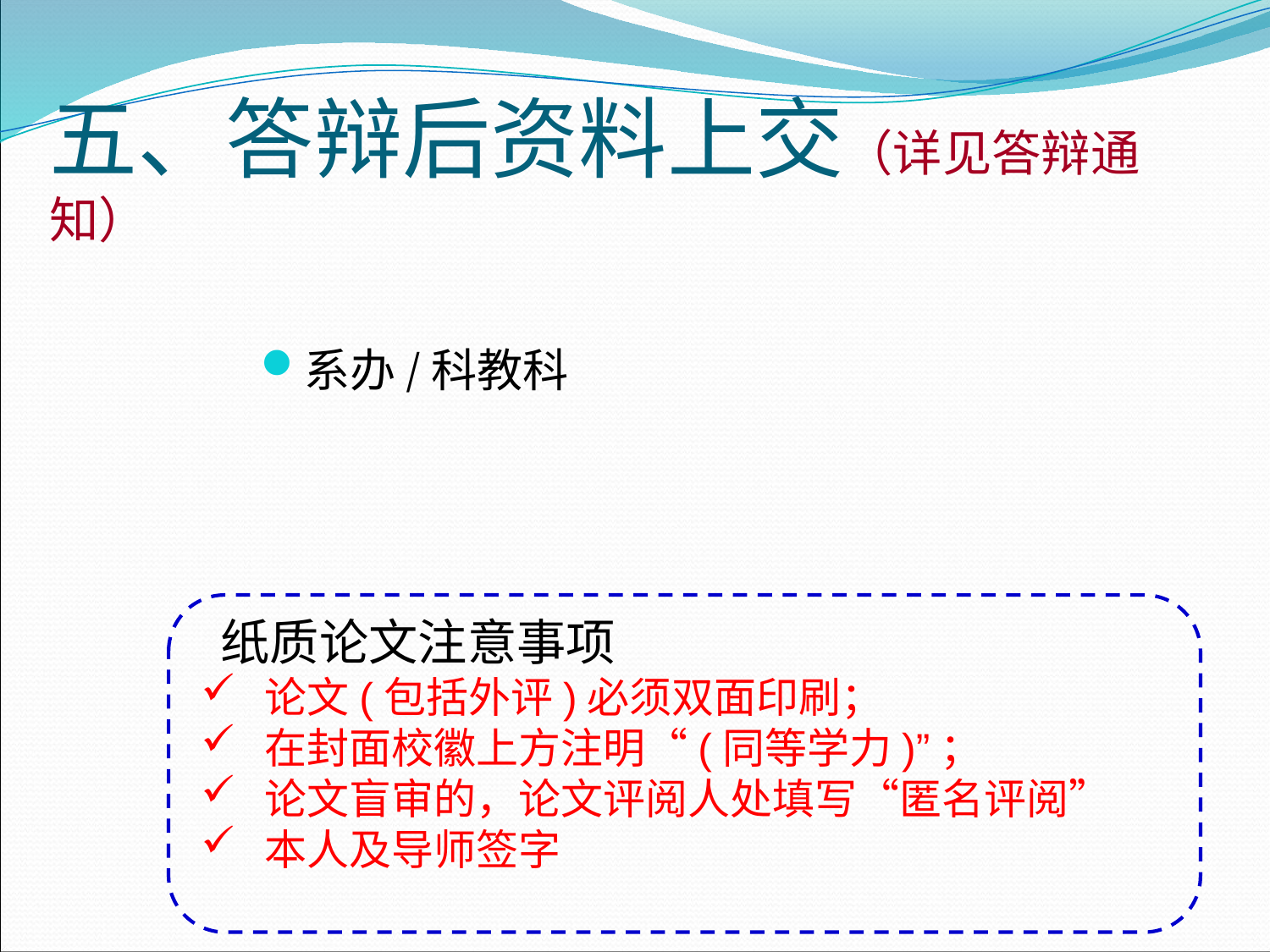

# 五、答辩后资料上交（详见答辩通知）
系办/科教科

纸质论文注意事项
论文(包括外评)必须双面印刷；
在封面校徽上方注明“(同等学力)”；
论文盲审的，论文评阅人处填写“匿名评阅”
本人及导师签字